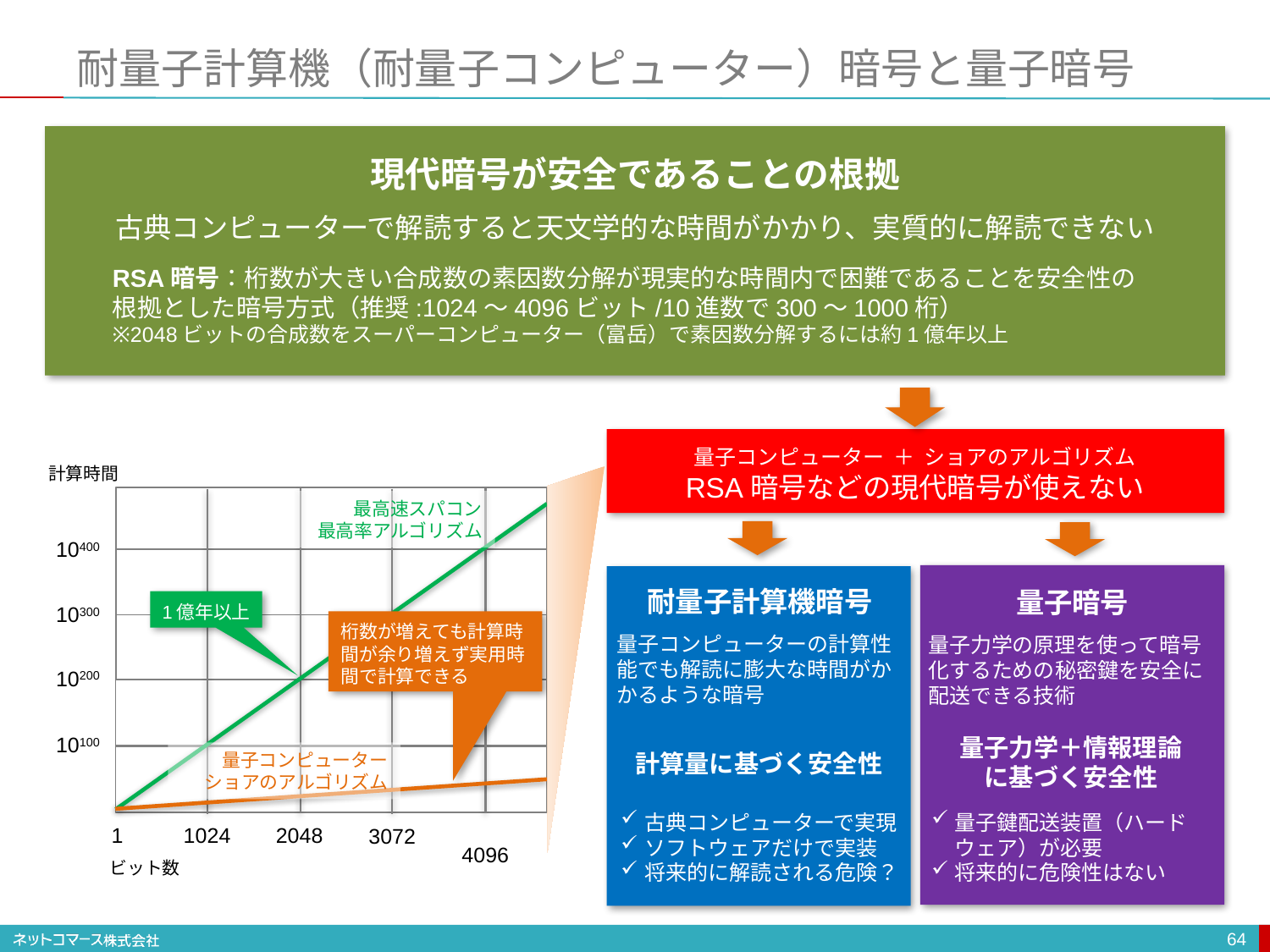

# 耐量子計算機（耐量子コンピューター）暗号と量子暗号

現代暗号が安全であることの根拠
古典コンピューターで解読すると天文学的な時間がかかり、実質的に解読できない
RSA暗号：桁数が大きい合成数の素因数分解が現実的な時間内で困難であることを安全性の根拠とした暗号方式（推奨:1024〜4096ビット/10進数で300〜1000桁）
※2048ビットの合成数をスーパーコンピューター（富岳）で素因数分解するには約1億年以上

量子コンピューター  ＋  ショアのアルゴリズム
RSA暗号などの現代暗号が使えない
計算時間

最高速スパコン
最高率アルゴリズム
10400

1億年以上
10300

桁数が増えても計算時間が余り増えず実用時間で計算できる

10200

10100
量子コンピューター
ショアのアルゴリズム

1
1024
2048
3072
4096
ビット数

耐量子計算機暗号
量子暗号
量子コンピューターの計算性能でも解読に膨大な時間がかかるような暗号
量子力学の原理を使って暗号化するための秘密鍵を安全に配送できる技術
量子力学＋情報理論
に基づく安全性
計算量に基づく安全性
古典コンピューターで実現
ソフトウェアだけで実装
将来的に解読される危険？
量子鍵配送装置（ハードウェア）が必要
将来的に危険性はない

64